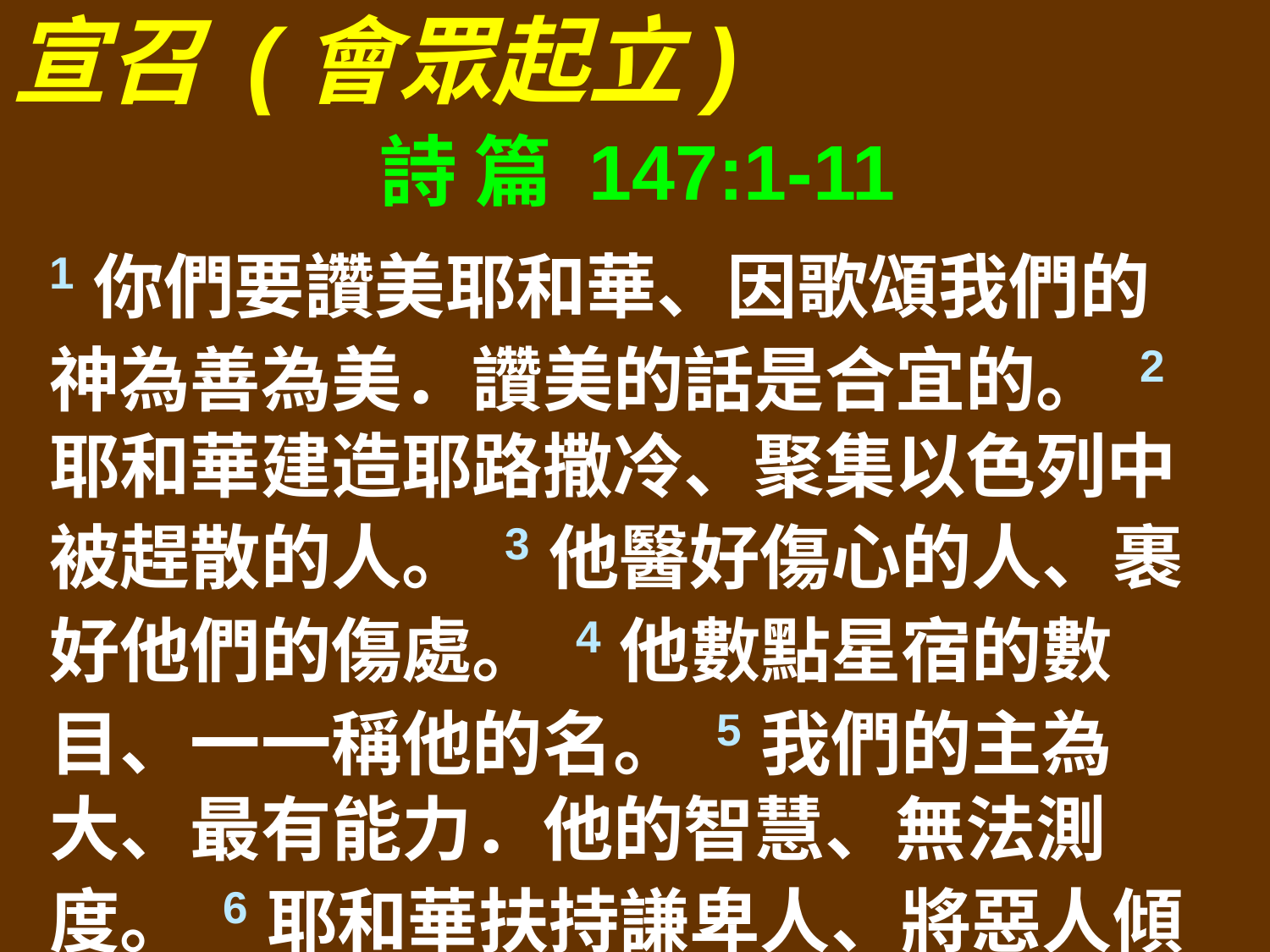

宣召 (會眾起立)
詩 篇 147:1-11
1你們要讚美耶和華、因歌頌我們的　神為善為美．讚美的話是合宜的。 2耶和華建造耶路撒冷、聚集以色列中被趕散的人。 3他醫好傷心的人、裹好他們的傷處。 4他數點星宿的數目、一一稱他的名。 5我們的主為大、最有能力．他的智慧、無法測度。 6耶和華扶持謙卑人、將惡人傾覆於地。